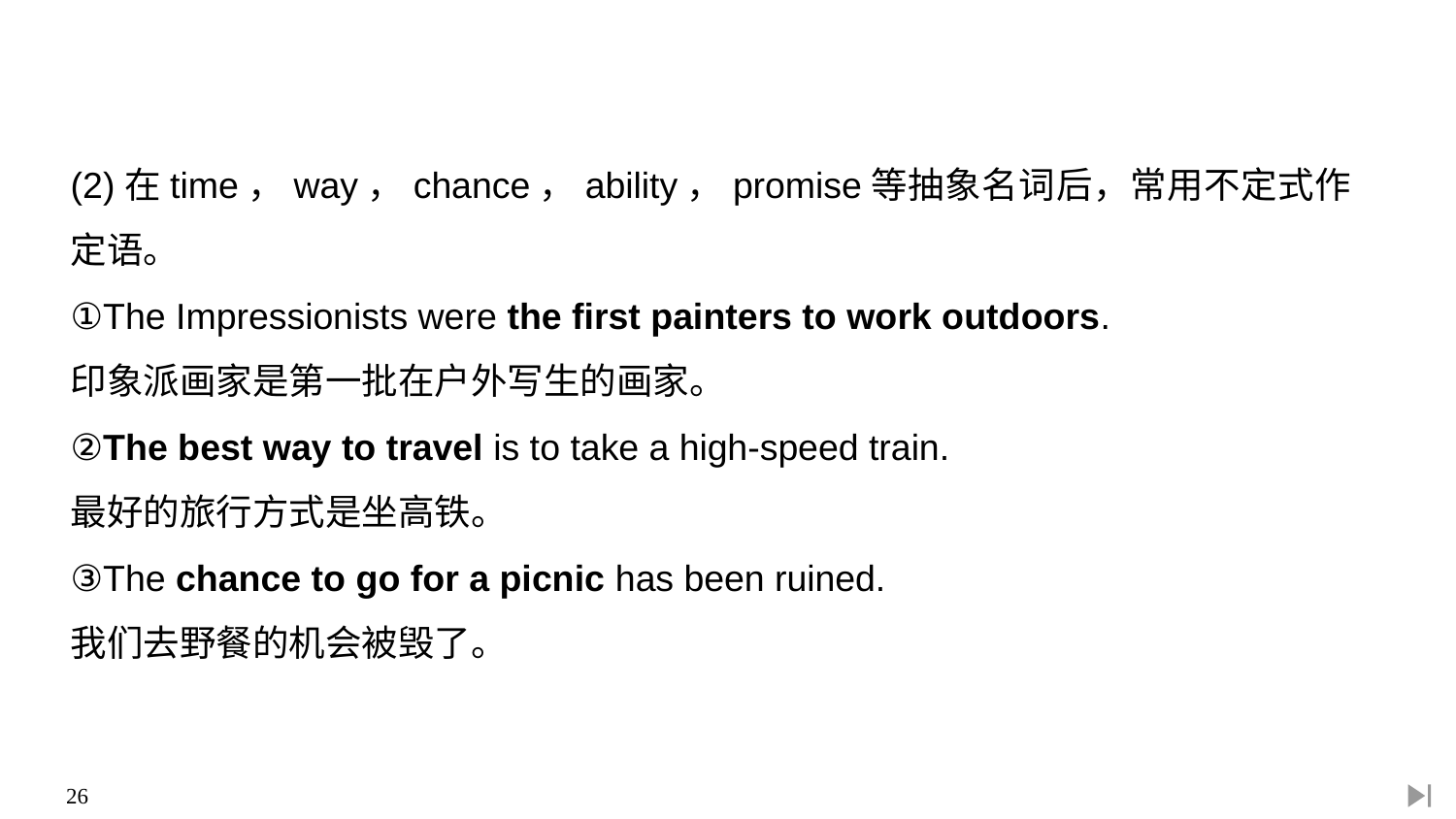

(2)在time，way，chance，ability，promise等抽象名词后，常用不定式作定语。
①The Impressionists were the first painters to work outdoors.
印象派画家是第一批在户外写生的画家。
②The best way to travel is to take a high-speed train.
最好的旅行方式是坐高铁。
③The chance to go for a picnic has been ruined.
我们去野餐的机会被毁了。